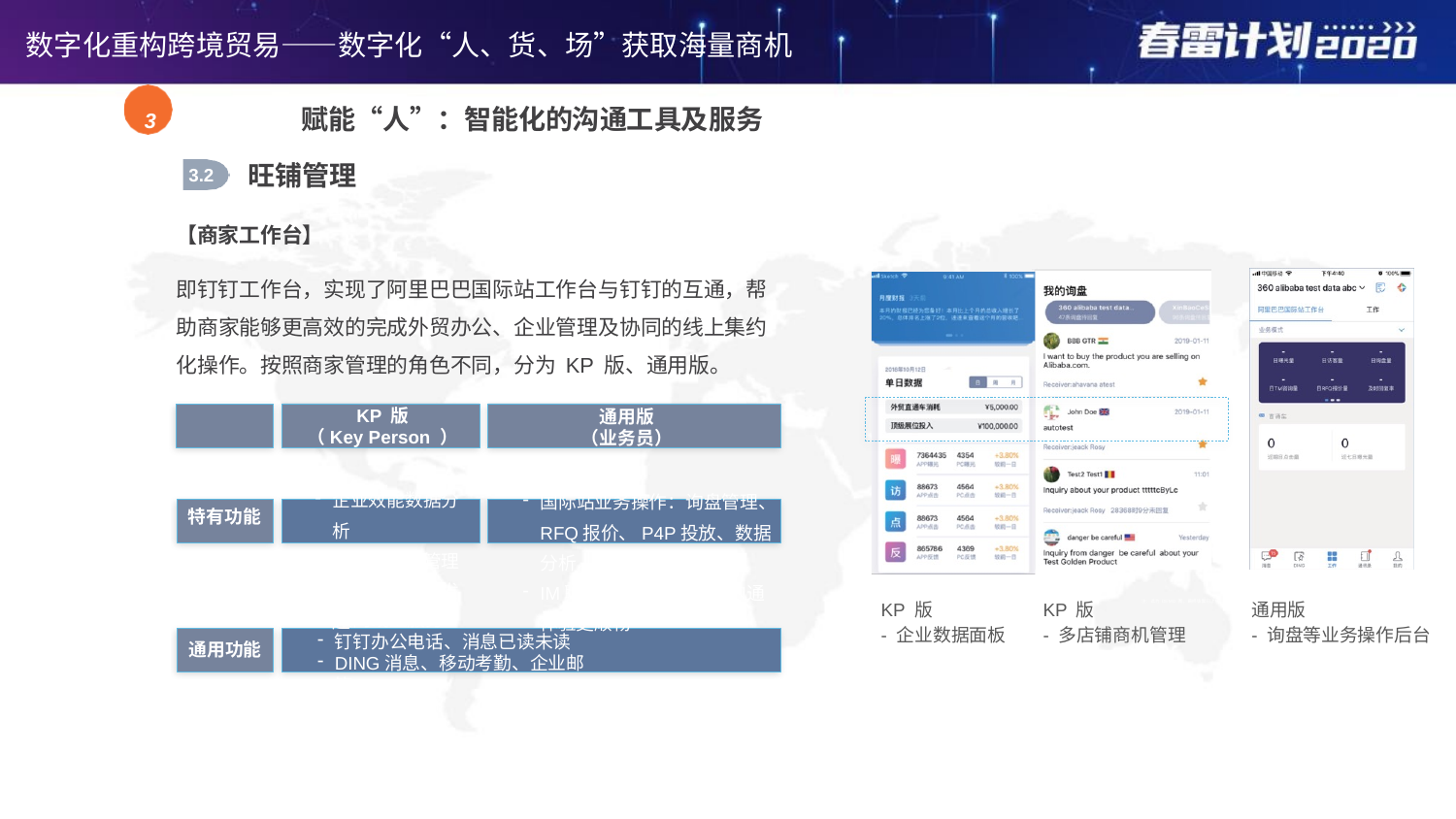

数字化重构跨境贸易——数字化“人、货、场”获取海量商机

3	 赋能“人”：智能化的沟通工具及服务
旺铺管理

3.2
【商家工作台】
即钉钉工作台，实现了阿里巴巴国际站工作台与钉钉的互通，帮助商家能够更高效的完成外贸办公、企业管理及协同的线上集约化操作。按照商家管理的角色不同，分为 KP 版、通用版。

KP 版
- 企业数据面板
KP 版
- 多店铺商机管理
通用版
- 询盘等业务操作后台
注：此为 DEMO 图，最终版面已上线后实际界面为准。
KP 版
（Key Person ）
通用版
（业务员）

企业效能数据分析
多店铺商机管理
指定任务随时发起
国际站业务操作：询盘管理、RFQ报价、P4P投放、数据分析
IM聊天功能：买卖在线沟通体验更顺畅

特有功能
顾问线上服务
钉钉办公电话、消息已读未读
DING消息、移动考勤、企业邮箱
企业内部协同

通用功能
08